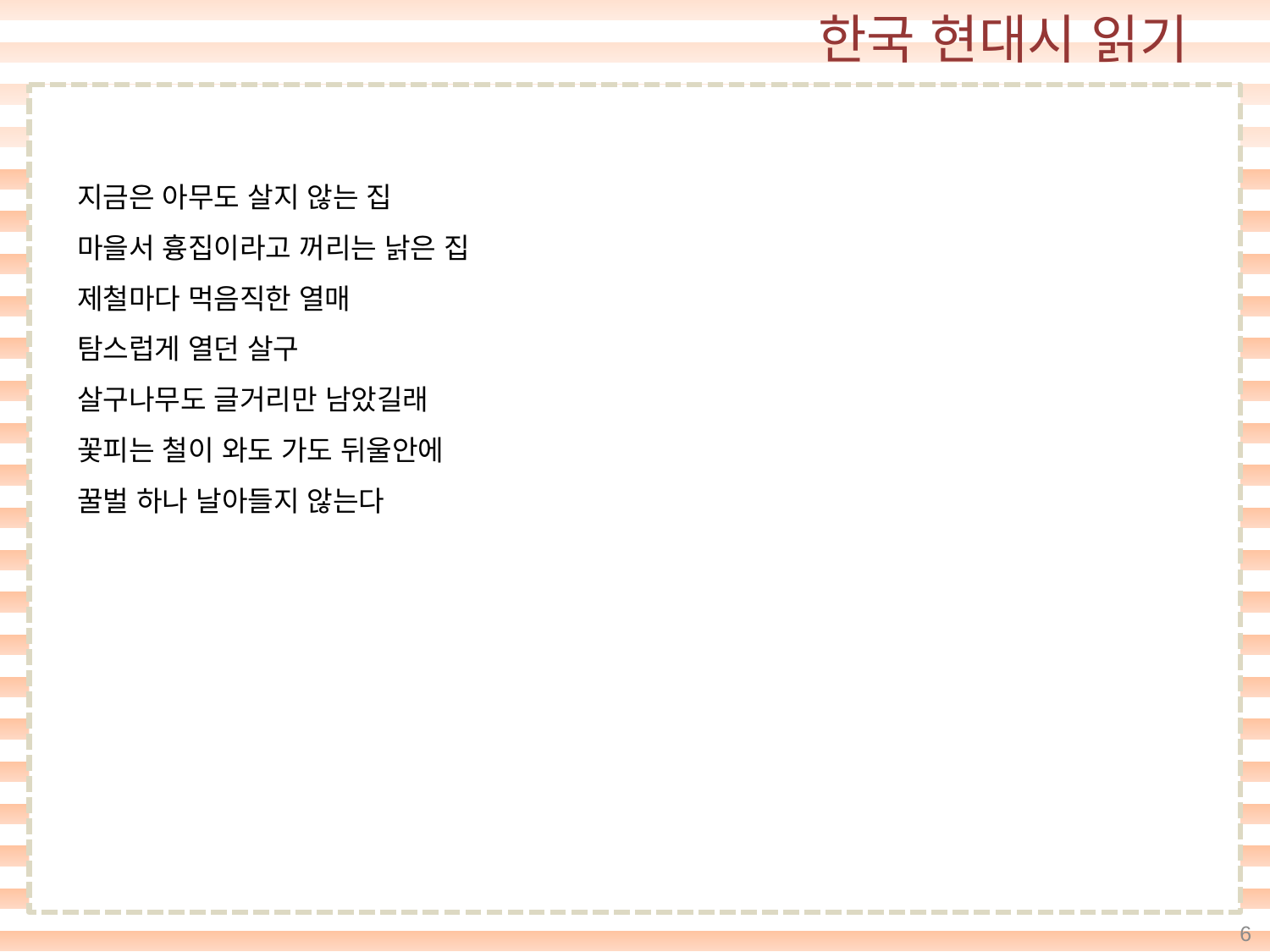

지금은 아무도 살지 않는 집
마을서 흉집이라고 꺼리는 낡은 집
제철마다 먹음직한 열매
탐스럽게 열던 살구
살구나무도 글거리만 남았길래
꽃피는 철이 와도 가도 뒤울안에
꿀벌 하나 날아들지 않는다
6